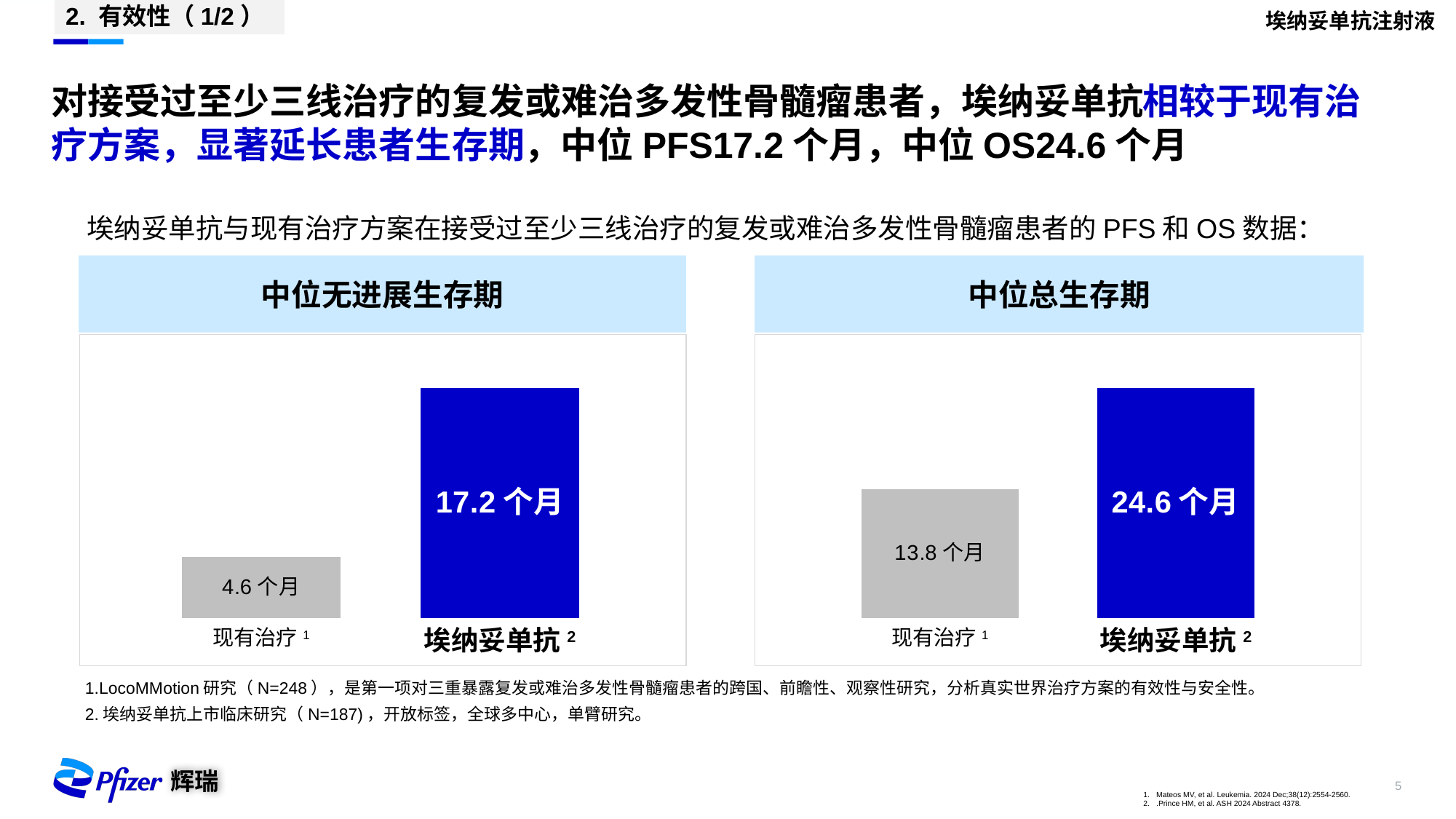

2. 有效性（1/2）
埃纳妥单抗注射液

# 对接受过至少三线治疗的复发或难治多发性骨髓瘤患者，埃纳妥单抗相较于现有治疗方案，显著延长患者生存期，中位PFS17.2个月，中位OS24.6个月
埃纳妥单抗与现有治疗方案在接受过至少三线治疗的复发或难治多发性骨髓瘤患者的PFS和OS数据：
中位无进展生存期
中位总生存期

### Chart

| Category |  |
|---|---|

### Chart

| Category |  |
|---|---|
埃纳妥单抗2
埃纳妥单抗2
现有治疗1
现有治疗1
1.LocoMMotion研究（N=248），是第一项对三重暴露复发或难治多发性骨髓瘤患者的跨国、前瞻性、观察性研究，分析真实世界治疗方案的有效性与安全性。
2.埃纳妥单抗上市临床研究（N=187)，开放标签，全球多中心，单臂研究。

Mateos MV, et al. Leukemia. 2024 Dec;38(12):2554-2560.
.Prince HM, et al. ASH 2024 Abstract 4378.